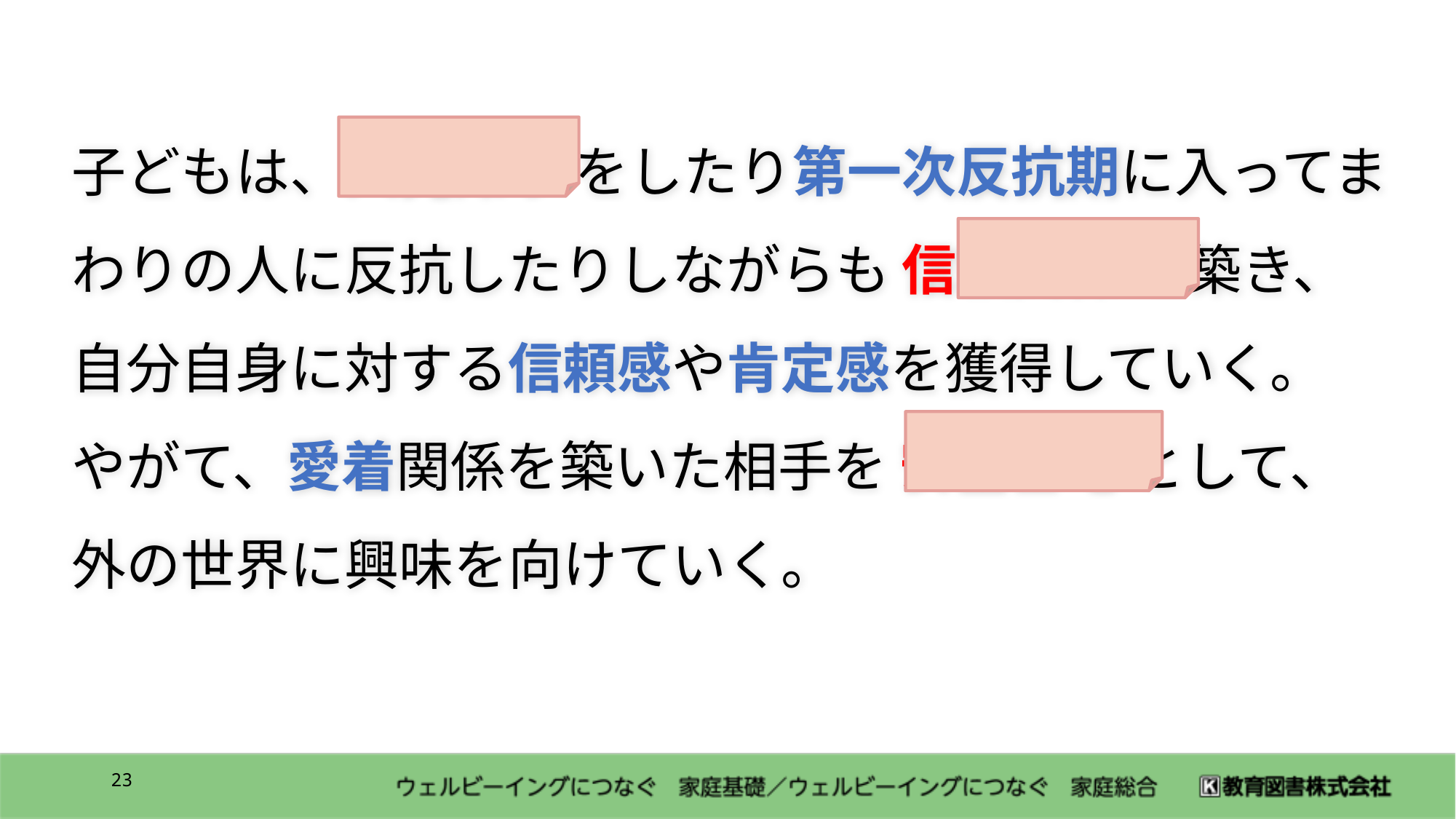

子どもは、人見知り をしたり第一次反抗期に入ってまわりの人に反抗したりしながらも 信頼関係 を築き、自分自身に対する信頼感や肯定感を獲得していく。
やがて、愛着関係を築いた相手を 安全基地 として、外の世界に興味を向けていく。

23